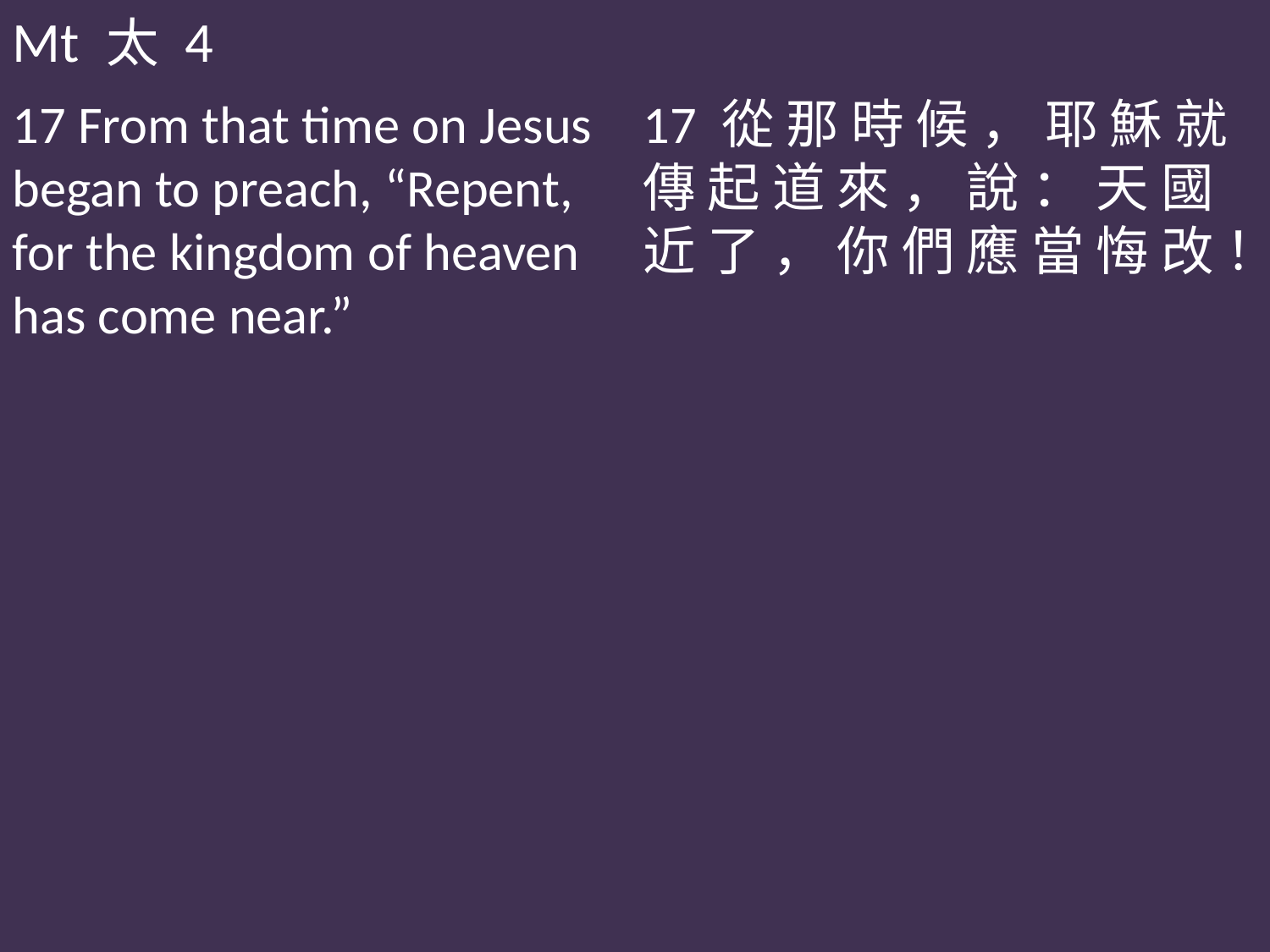

Mt 太 4
17 From that time on Jesus began to preach, “Repent, for the kingdom of heaven has come near.”
17 從 那 時 候 ， 耶 穌 就 傳 起 道 來 ， 說 ： 天 國 近 了 ， 你 們 應 當 悔 改 ！